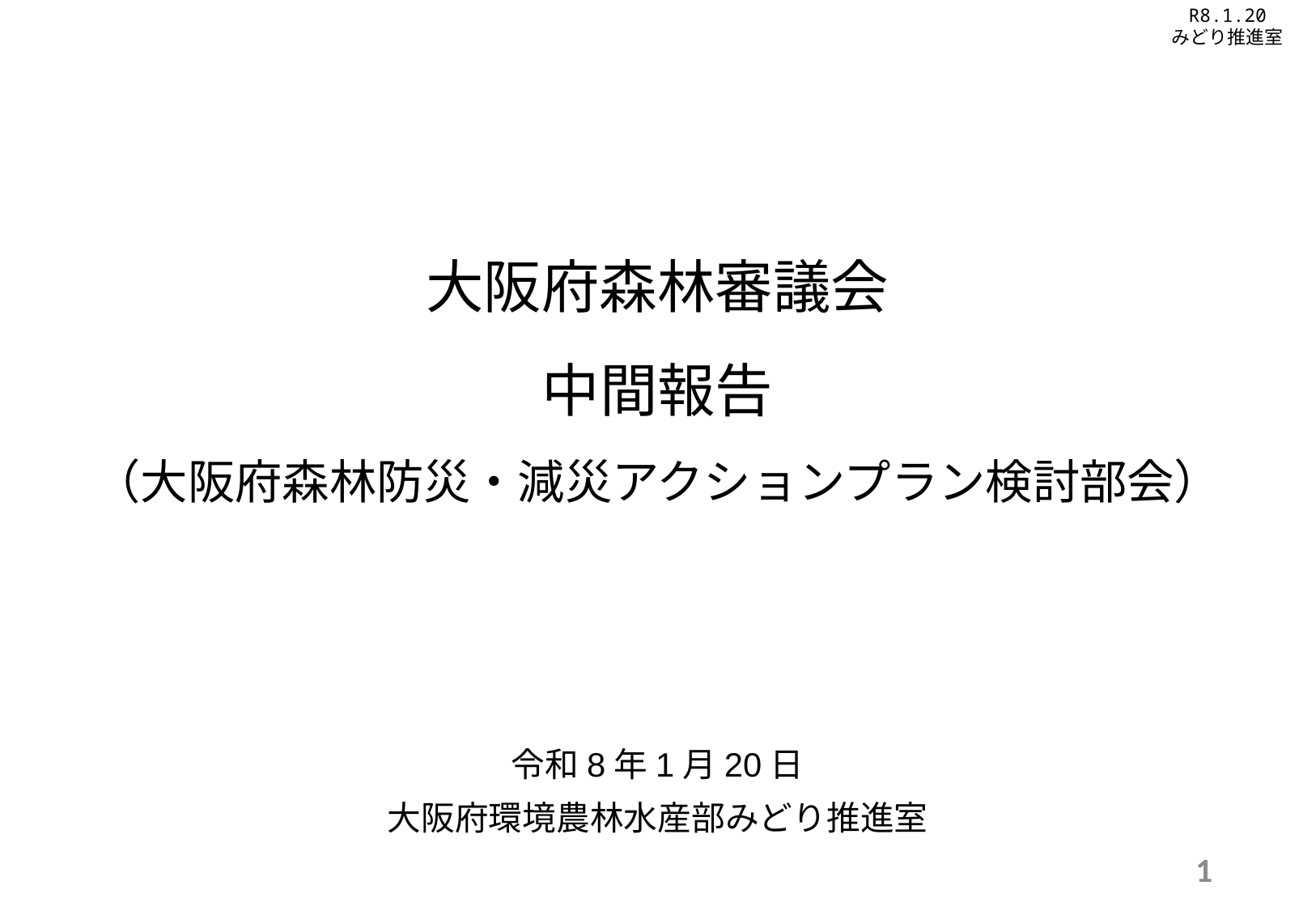

R8.1.20
みどり推進室
# 大阪府森林審議会 中間報告 （大阪府森林防災・減災アクションプラン検討部会）
令和8年1月20日
大阪府環境農林水産部みどり推進室
1